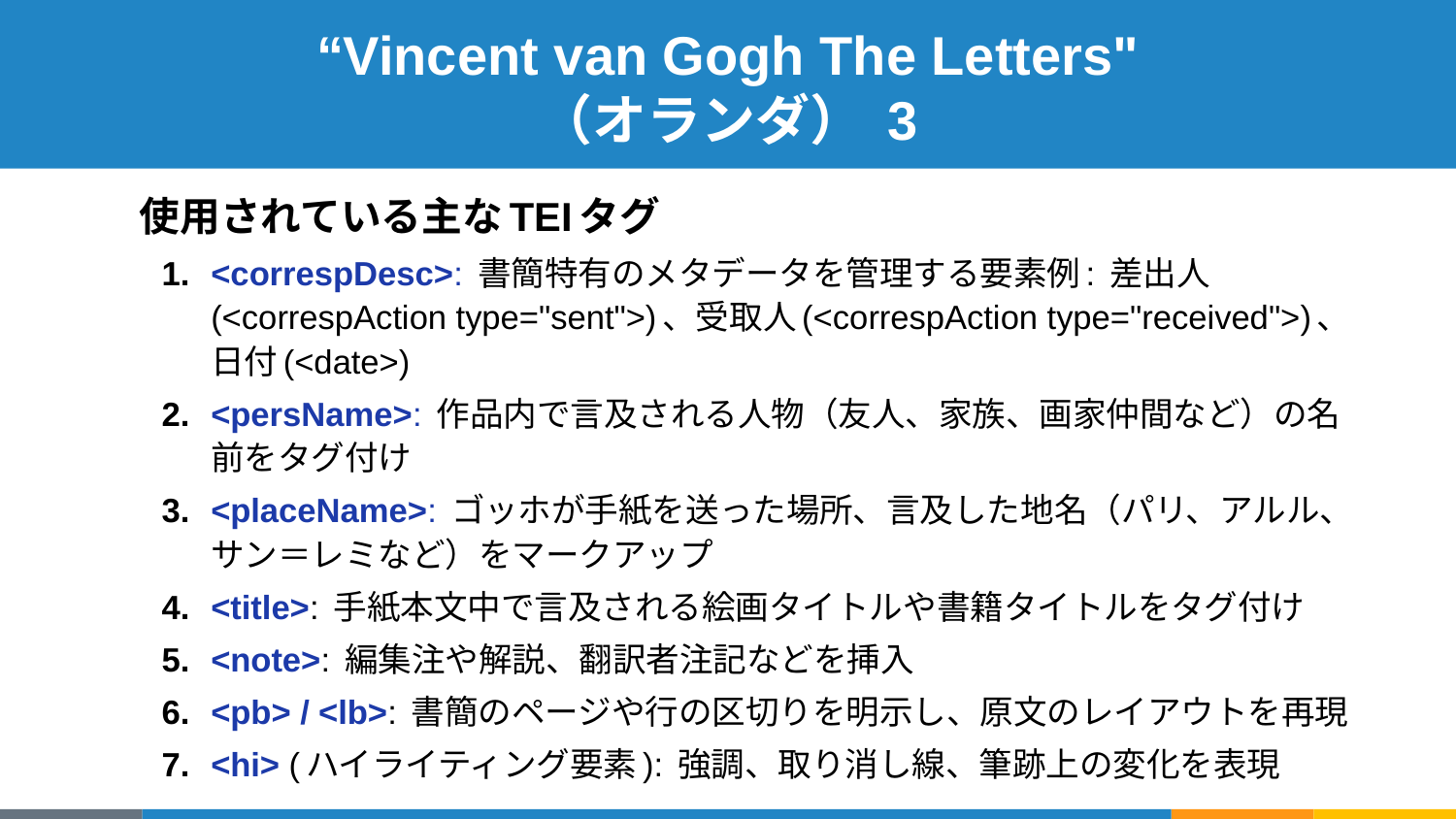

# “Vincent van Gogh The Letters" （オランダ） 3
使用されている主なTEIタグ
<correspDesc>: 書簡特有のメタデータを管理する要素例: 差出人(<correspAction type="sent">)、受取人(<correspAction type="received">)、日付(<date>)
<persName>: 作品内で言及される人物（友人、家族、画家仲間など）の名前をタグ付け
<placeName>: ゴッホが手紙を送った場所、言及した地名（パリ、アルル、サン＝レミなど）をマークアップ
<title>: 手紙本文中で言及される絵画タイトルや書籍タイトルをタグ付け
<note>: 編集注や解説、翻訳者注記などを挿入
<pb> / <lb>: 書簡のページや行の区切りを明示し、原文のレイアウトを再現
<hi> (ハイライティング要素): 強調、取り消し線、筆跡上の変化を表現